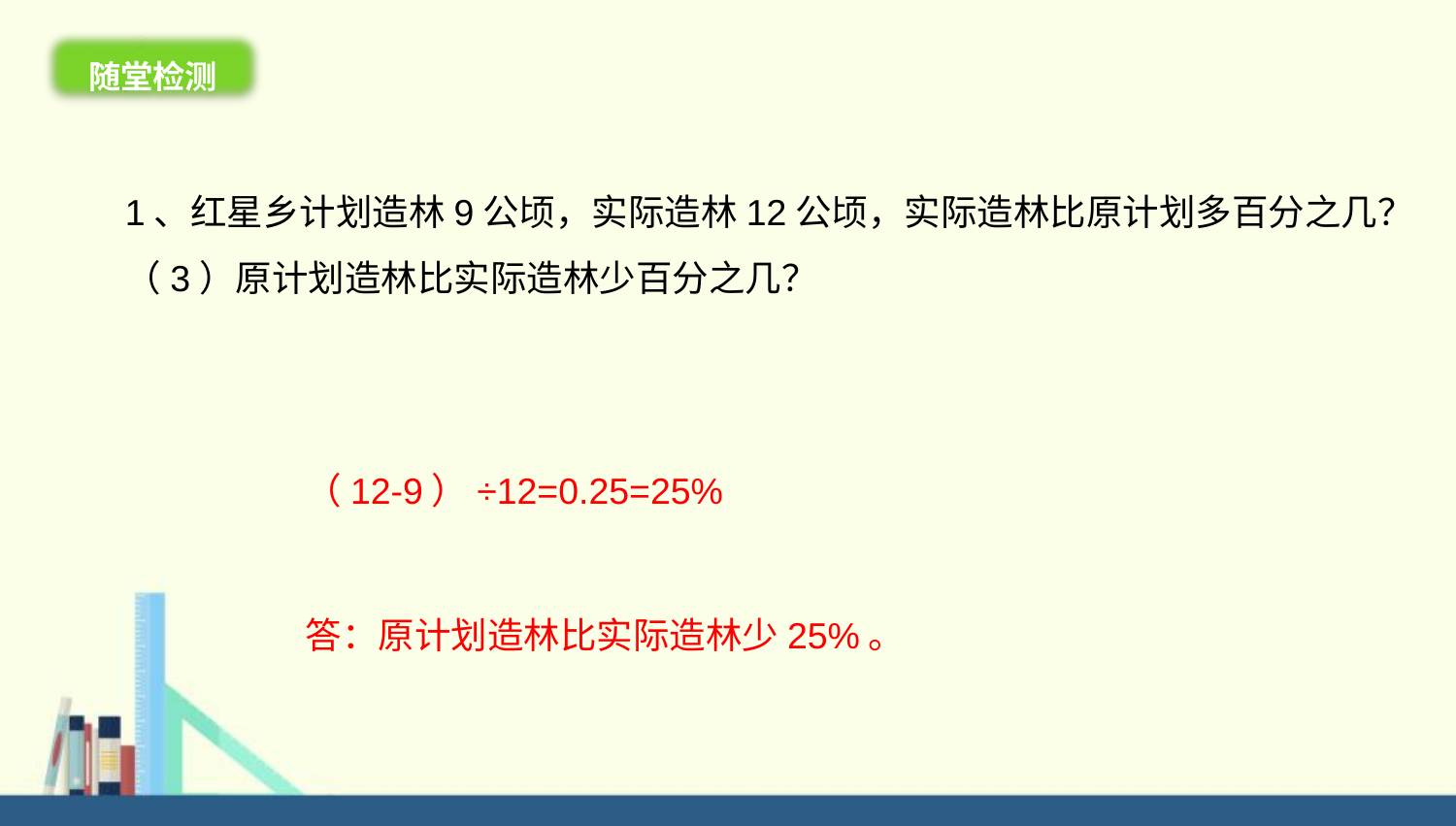

随堂检测
1、红星乡计划造林9公顷，实际造林12公顷，实际造林比原计划多百分之几？
（3）原计划造林比实际造林少百分之几？
（12-9）÷12=0.25=25%
答：原计划造林比实际造林少25%。